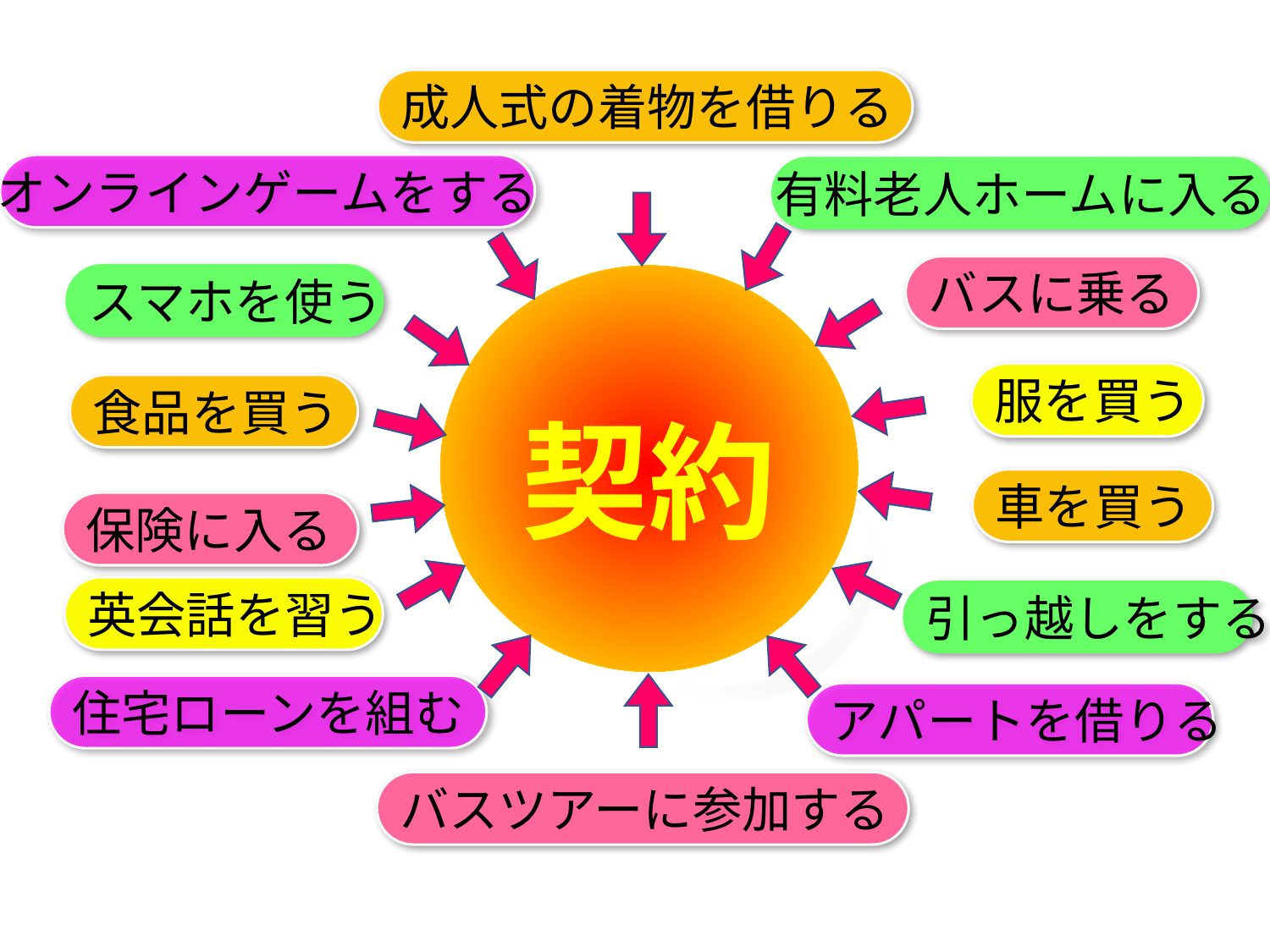

成人式の着物を借りる
オンラインゲームをする
有料老人ホームに入る

バスに乗る
スマホを使う

契約

服を買う

食品を買う

車を買う

保険に入る

英会話を習う
引っ越しをする

住宅ローンを組む
アパートを借りる
バスツアーに参加する